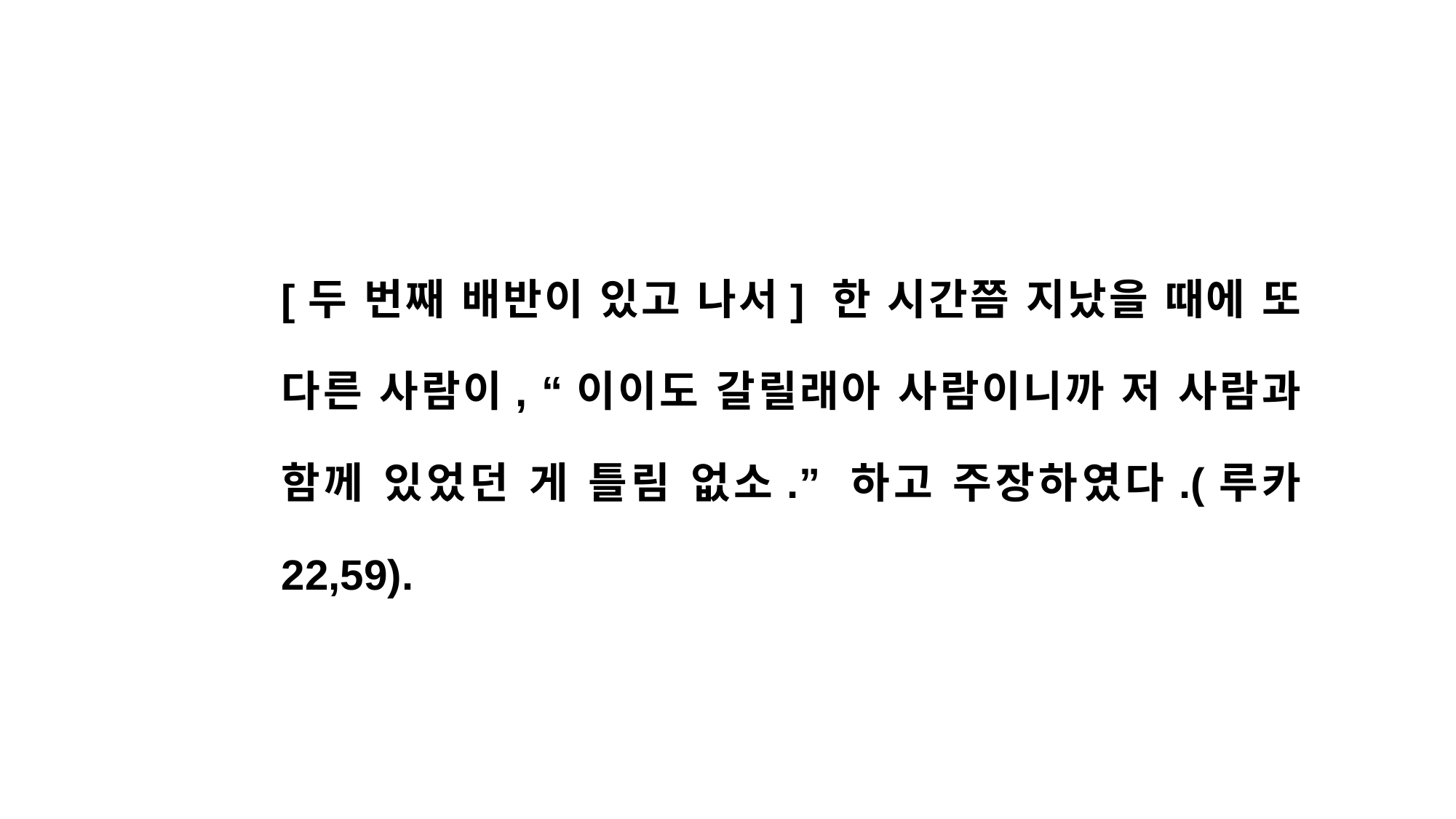

[두 번째 배반이 있고 나서] 한 시간쯤 지났을 때에 또 다른 사람이, “이이도 갈릴래아 사람이니까 저 사람과 함께 있었던 게 틀림 없소.” 하고 주장하였다.(루카 22,59).